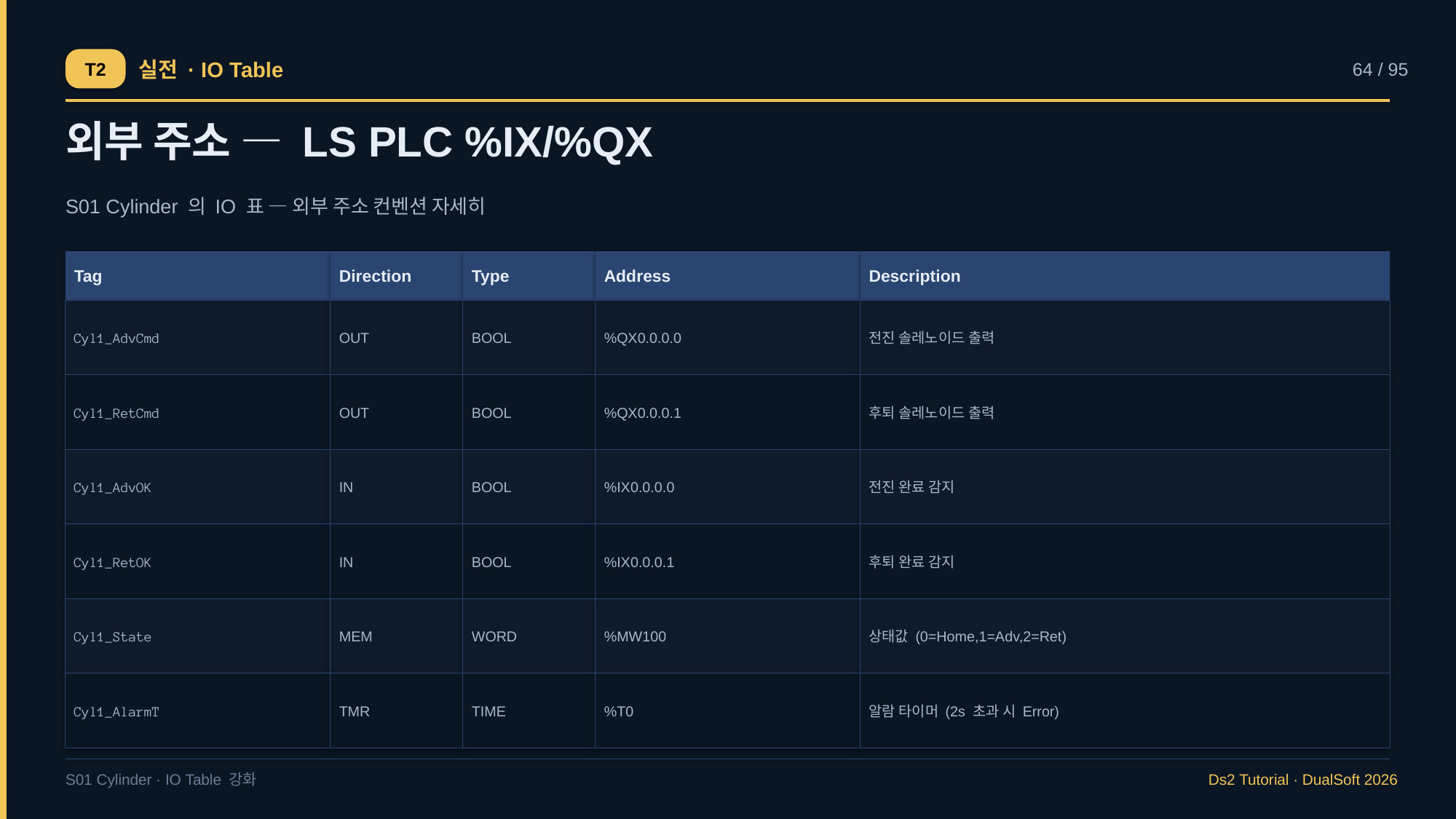

T2
실전 · IO Table
64 / 95
외부 주소 — LS PLC %IX/%QX
S01 Cylinder 의 IO 표 — 외부 주소 컨벤션 자세히

Tag

Direction

Type

Address

Description

Cyl1_AdvCmd

OUT

BOOL

%QX0.0.0.0

전진 솔레노이드 출력

Cyl1_RetCmd

OUT

BOOL

%QX0.0.0.1

후퇴 솔레노이드 출력

Cyl1_AdvOK

IN

BOOL

%IX0.0.0.0

전진 완료 감지

Cyl1_RetOK

IN

BOOL

%IX0.0.0.1

후퇴 완료 감지

Cyl1_State

MEM

WORD

%MW100

상태값 (0=Home,1=Adv,2=Ret)

Cyl1_AlarmT

TMR

TIME

%T0

알람 타이머 (2s 초과 시 Error)
S01 Cylinder · IO Table 강화
Ds2 Tutorial · DualSoft 2026